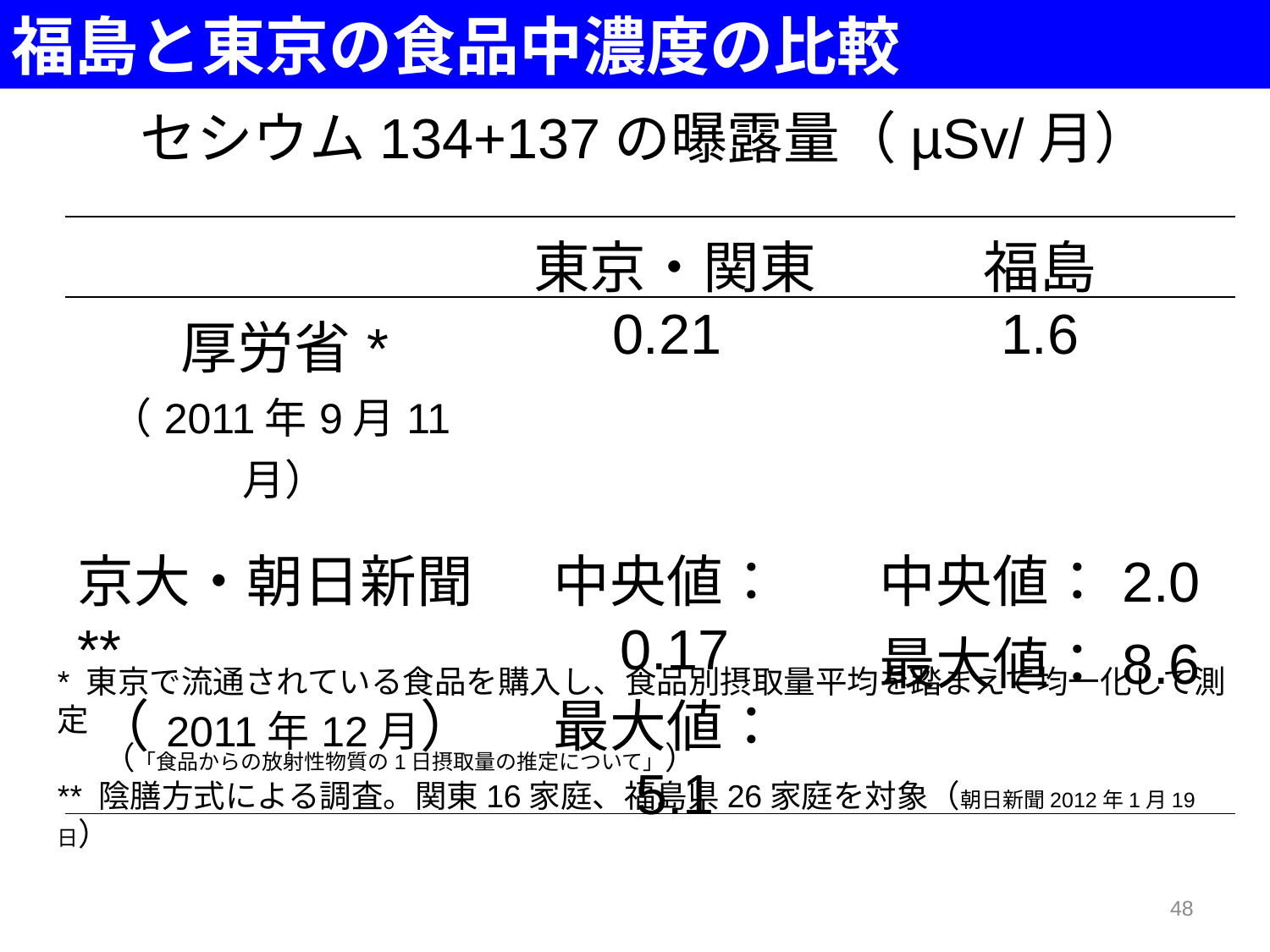

福島と東京の食品中濃度の比較
セシウム134+137の曝露量（µSv/月）
|  | 東京・関東 | 福島 |
| --- | --- | --- |
| 厚労省\* （2011年9月11月） | 0.21 | 1.6 |
|  |  |  |
| 京大・朝日新聞\*\* （2011年12月） | 中央値：0.17 最大値：5.1 | 中央値：2.0 最大値：8.6 |
* 東京で流通されている食品を購入し、食品別摂取量平均を踏まえて均一化して測定
　  （「食品からの放射性物質の1日摂取量の推定について」）
** 陰膳方式による調査。関東16家庭、福島県26家庭を対象（朝日新聞2012年1月19日）
48